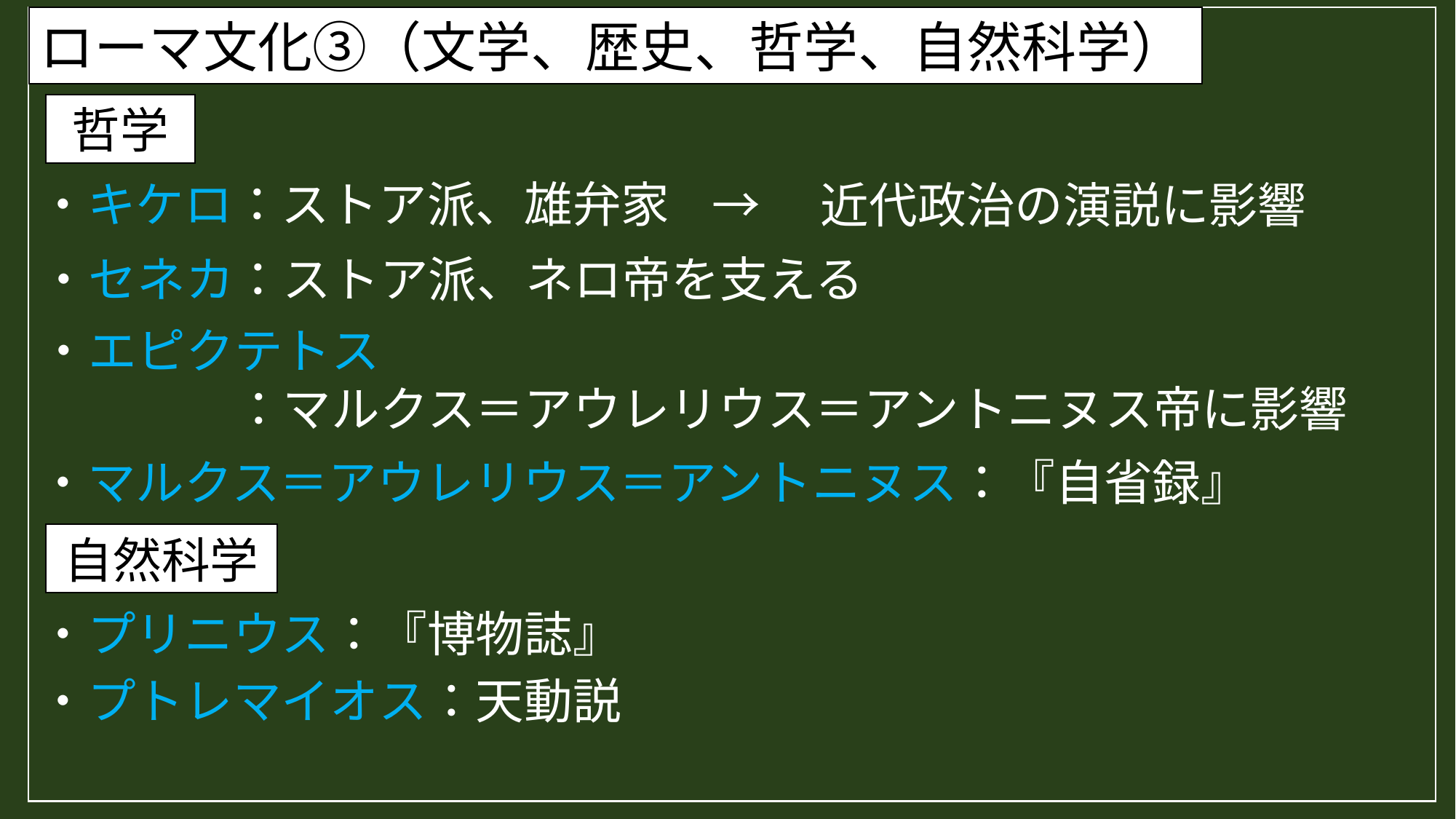

ローマ文化③（文学、歴史、哲学、自然科学）
哲学
・キケロ：ストア派、雄弁家
→　近代政治の演説に影響
・セネカ：ストア派、ネロ帝を支える
・エピクテトス
　　　　：マルクス＝アウレリウス＝アントニヌス帝に影響
・マルクス＝アウレリウス＝アントニヌス：『自省録』
自然科学
・プリニウス：『博物誌』
・プトレマイオス：天動説